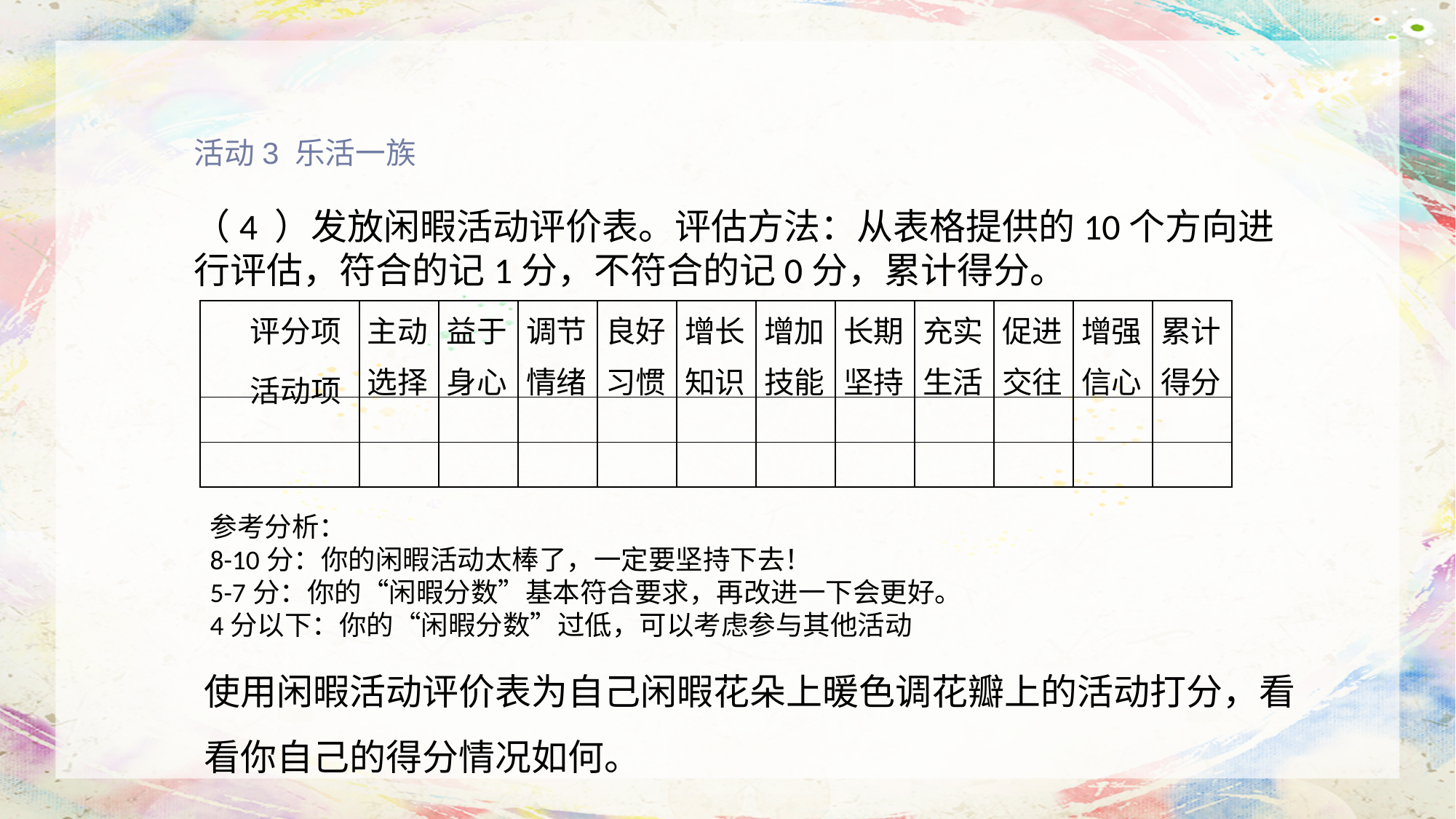

活动3 乐活一族

（4 ）发放闲暇活动评价表。评估方法：从表格提供的10个方向进行评估，符合的记1分，不符合的记0分，累计得分。

| 评分项 活动项 | 主动选择 | 益于身心 | 调节情绪 | 良好习惯 | 增长知识 | 增加技能 | 长期坚持 | 充实生活 | 促进交往 | 增强信心 | 累计得分 |
| --- | --- | --- | --- | --- | --- | --- | --- | --- | --- | --- | --- |
|  |  |  |  |  |  |  |  |  |  |  |  |
|  |  |  |  |  |  |  |  |  |  |  |  |
参考分析：
8-10分：你的闲暇活动太棒了，一定要坚持下去！
5-7分：你的“闲暇分数”基本符合要求，再改进一下会更好。
4分以下：你的“闲暇分数”过低，可以考虑参与其他活动
使用闲暇活动评价表为自己闲暇花朵上暖色调花瓣上的活动打分，看看你自己的得分情况如何。